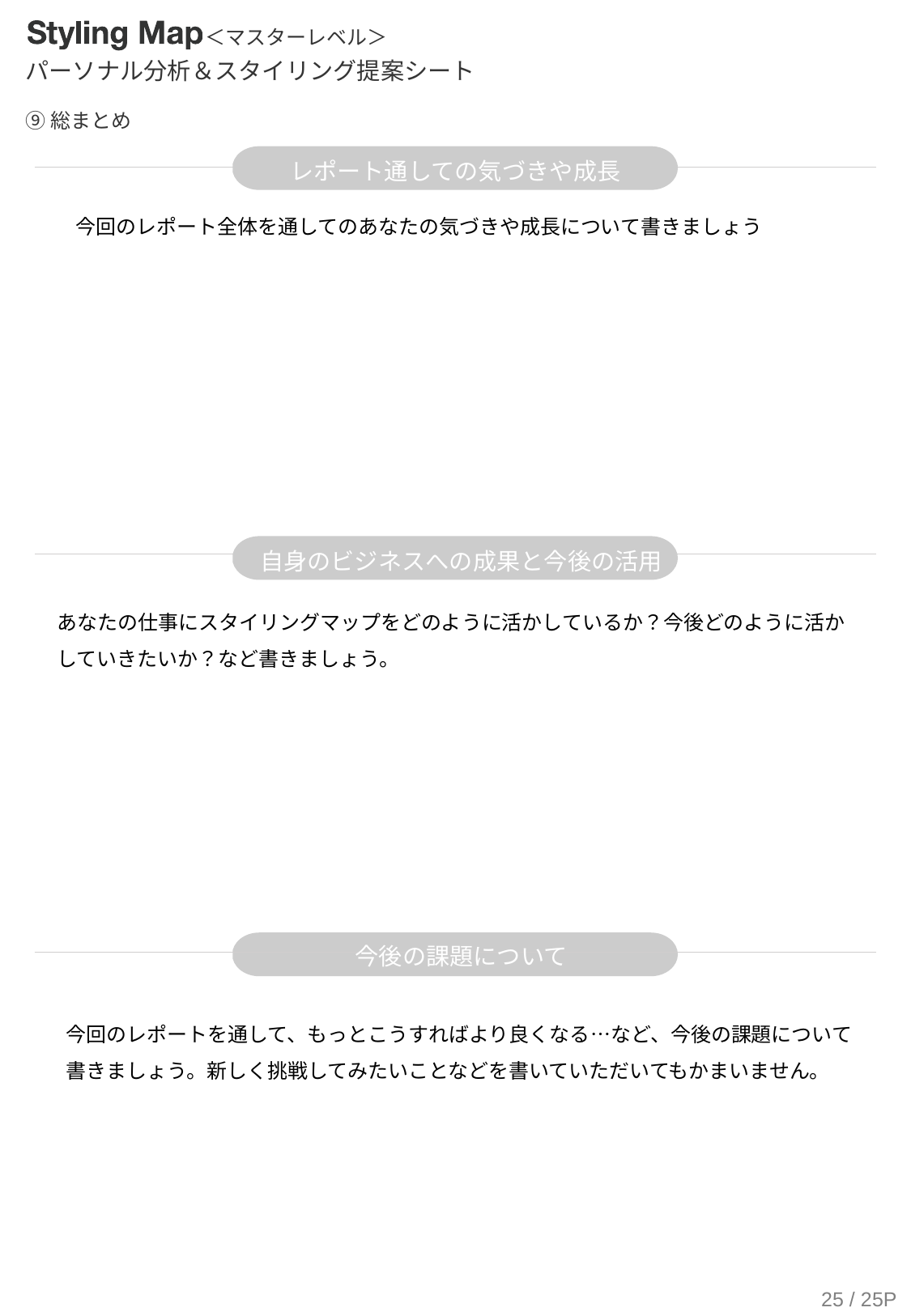

今回のレポート全体を通してのあなたの気づきや成長について書きましょう
あなたの仕事にスタイリングマップをどのように活かしているか？今後どのように活かしていきたいか？など書きましょう。
今回のレポートを通して、もっとこうすればより良くなる…など、今後の課題について書きましょう。新しく挑戦してみたいことなどを書いていただいてもかまいません。
25 / 25P